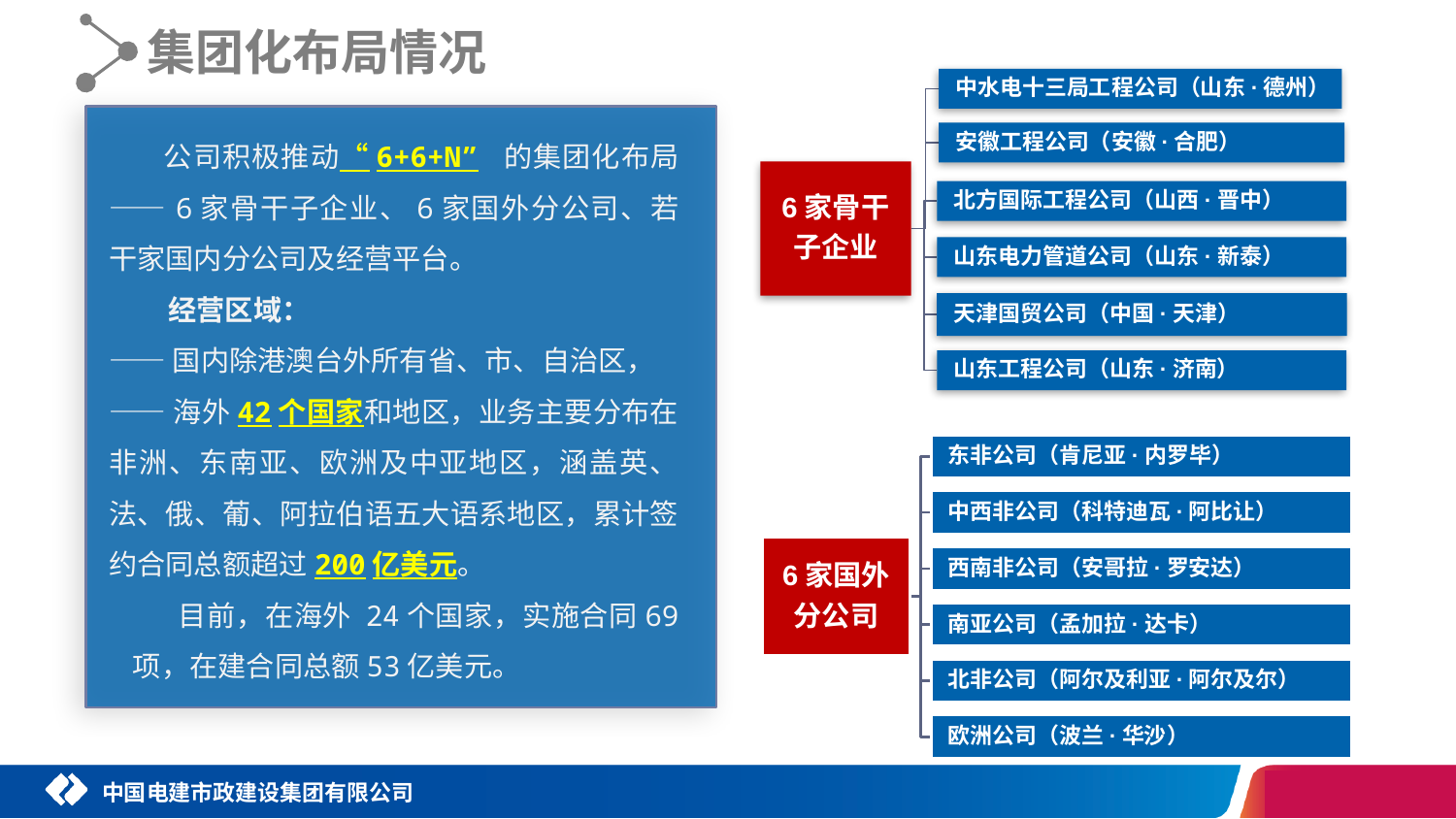

集团化布局情况
6家骨干
子企业
  中水电十三局工程公司（山东·德州）
  安徽工程公司（安徽·合肥）
  北方国际工程公司（山西·晋中）
  山东电力管道公司（山东·新泰）
  天津国贸公司（中国·天津）
  山东工程公司（山东·济南）

        公司积极推动“6+6+N” 的集团化布局——6家骨干子企业、6家国外分公司、若干家国内分公司及经营平台。
        经营区域：
——国内除港澳台外所有省、市、自治区，
——海外42个国家和地区，业务主要分布在非洲、东南亚、欧洲及中亚地区，涵盖英、法、俄、葡、阿拉伯语五大语系地区，累计签约合同总额超过200亿美元。
         目前，在海外 24个国家，实施合同69  项，在建合同总额53亿美元。
6家国外
分公司
  东非公司（肯尼亚·内罗毕）
  中西非公司（科特迪瓦·阿比让）
  西南非公司（安哥拉·罗安达）
  南亚公司（孟加拉·达卡）
  北非公司（阿尔及利亚·阿尔及尔）
  欧洲公司（波兰·华沙）